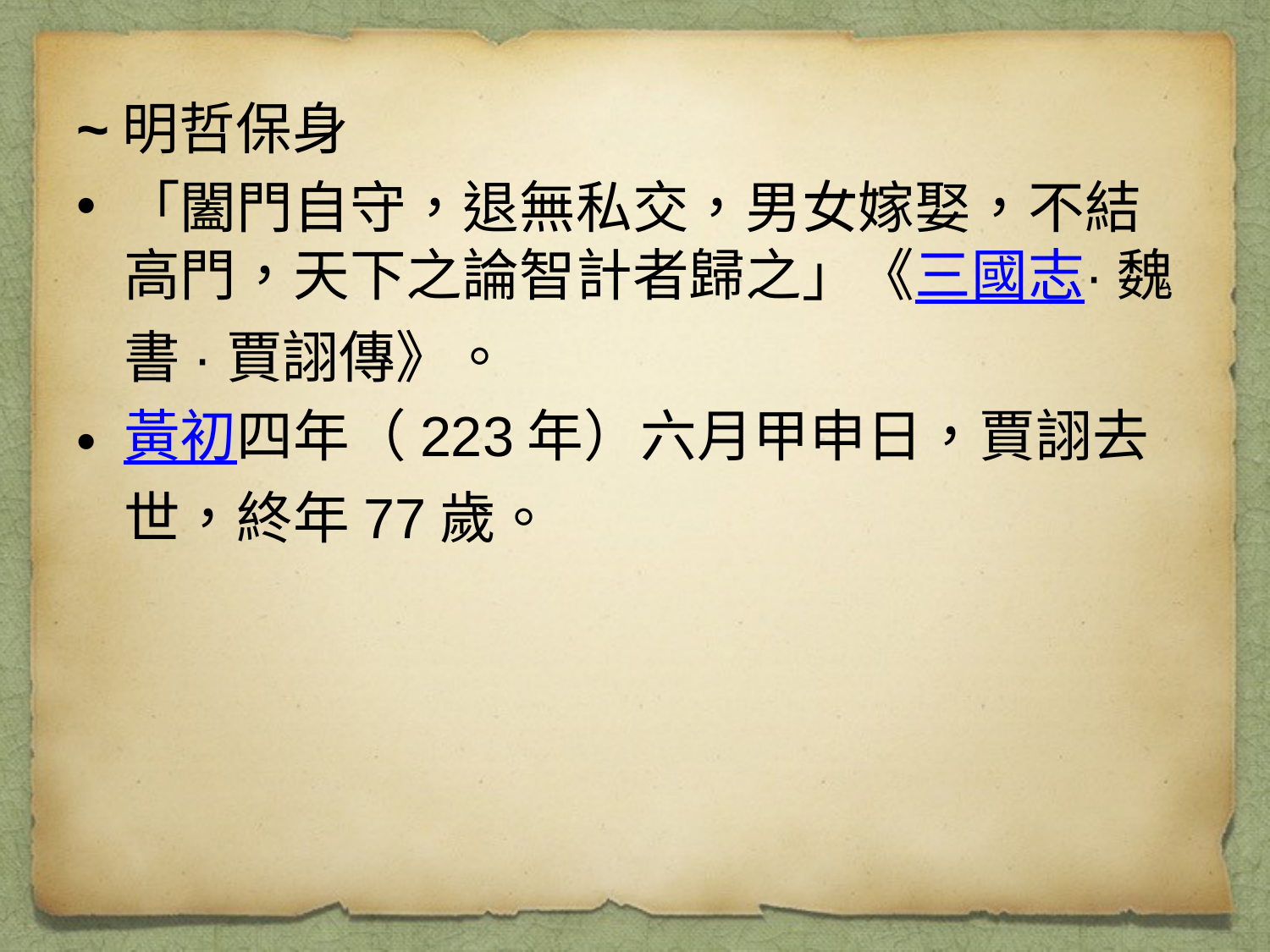

#
~明哲保身
「闔門自守，退無私交，男女嫁娶，不結高門，天下之論智計者歸之」《三國志·魏書·賈詡傳》。
黃初四年（223年）六月甲申日，賈詡去世，終年77歲。